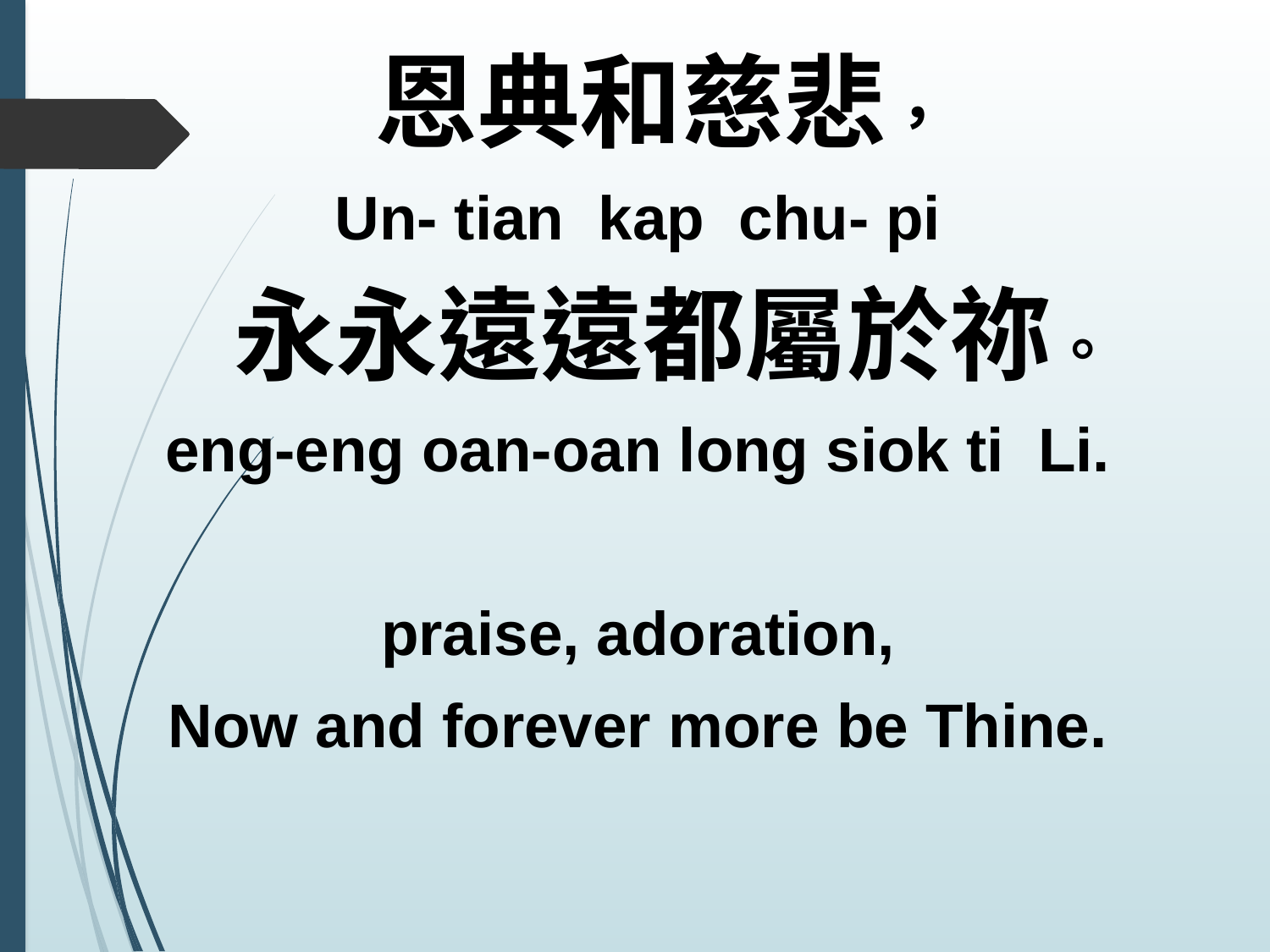

恩典和慈悲，
Un- tian  kap  chu- pi
  永永遠遠都屬於祢。
eng-eng oan-oan long siok ti  Li.

praise, adoration,
Now and forever more be Thine.